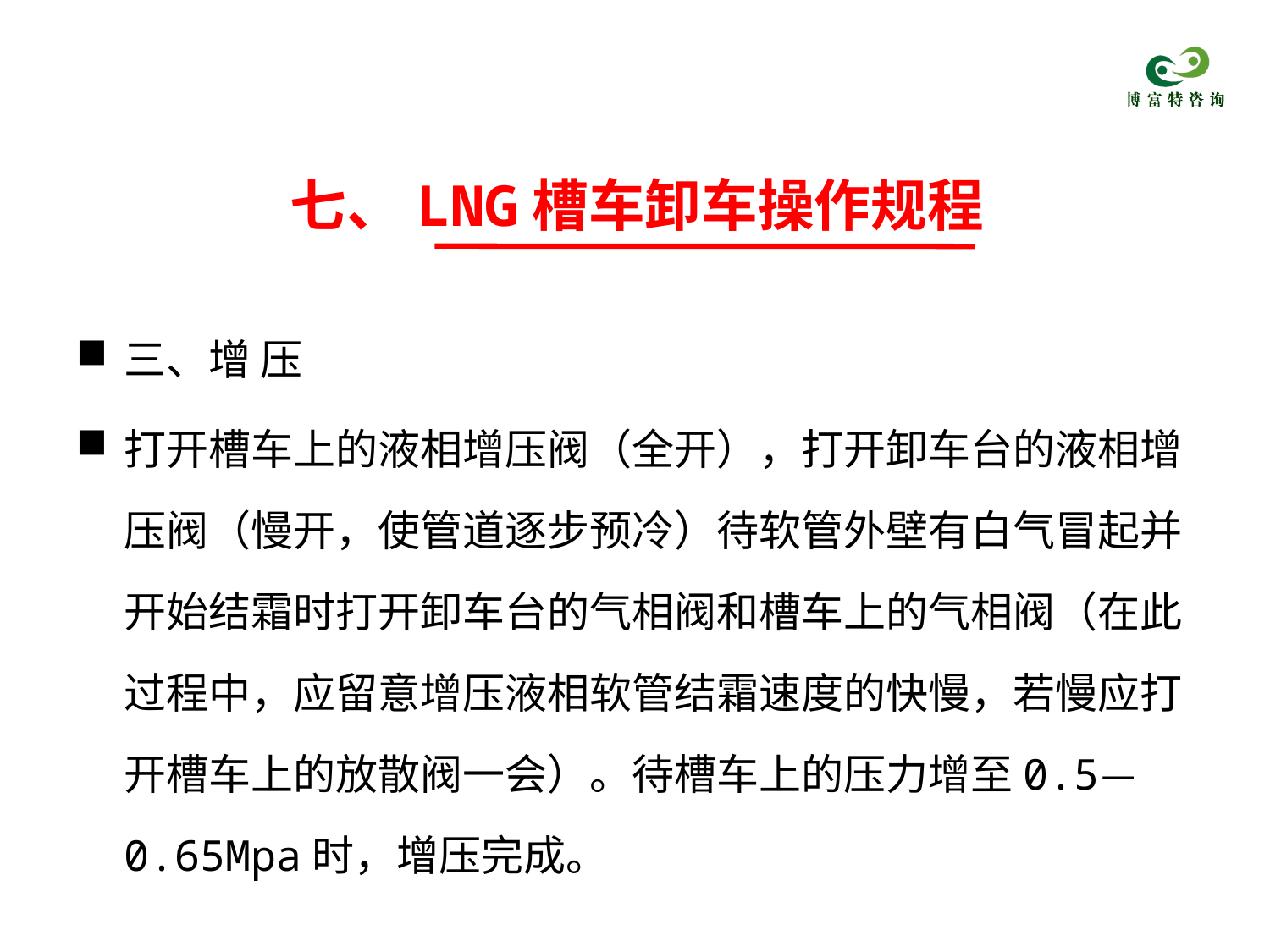

# 七、LNG槽车卸车操作规程

三、增 压
打开槽车上的液相增压阀（全开），打开卸车台的液相增压阀（慢开，使管道逐步预冷）待软管外壁有白气冒起并开始结霜时打开卸车台的气相阀和槽车上的气相阀（在此过程中，应留意增压液相软管结霜速度的快慢，若慢应打开槽车上的放散阀一会）。待槽车上的压力增至0.5—0.65Mpa时，增压完成。